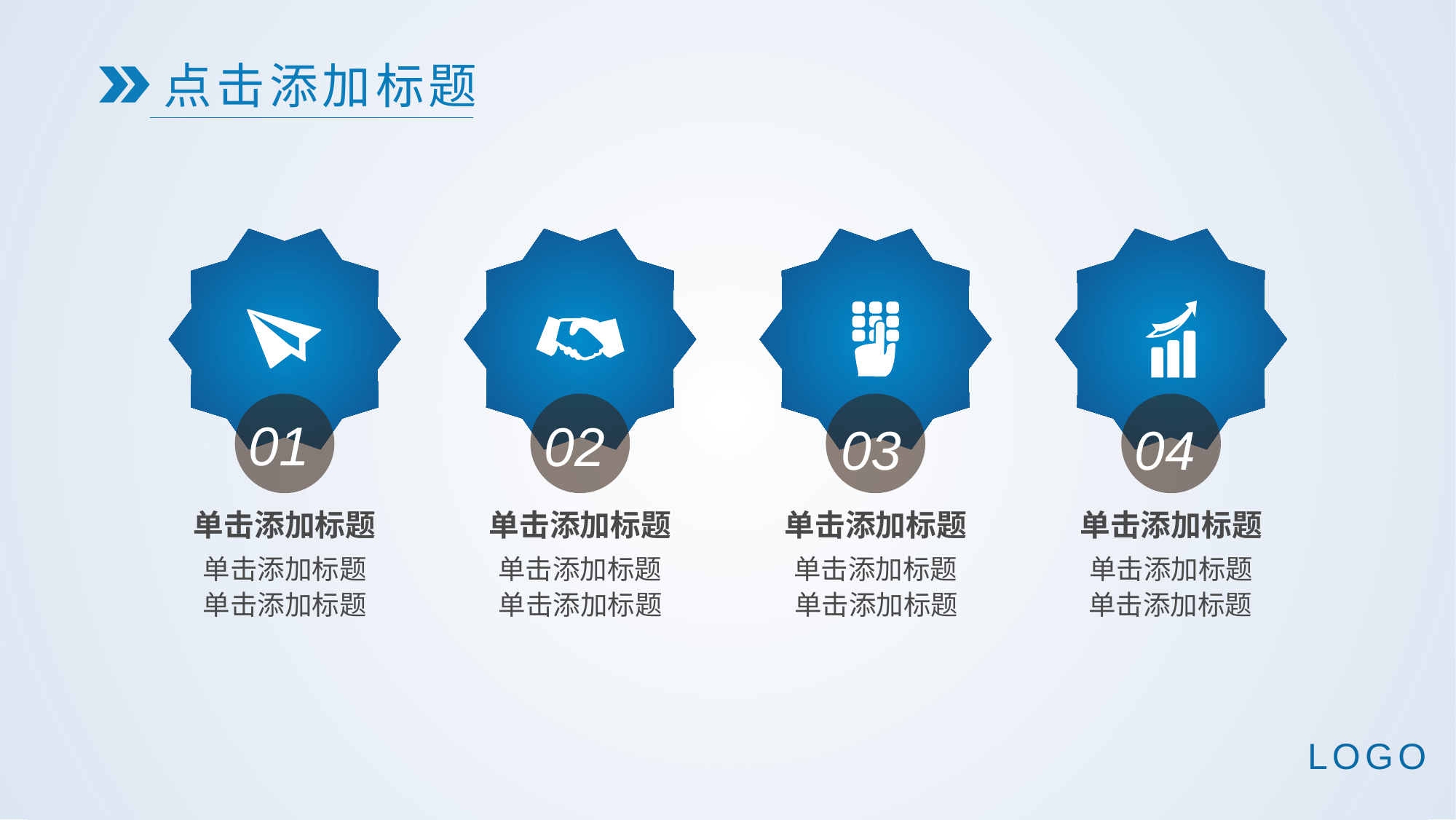

点击添加标题

01
02
03
04
单击添加标题
单击添加标题
单击添加标题
单击添加标题
单击添加标题
单击添加标题
单击添加标题
单击添加标题
单击添加标题
单击添加标题
单击添加标题
单击添加标题
LOGO